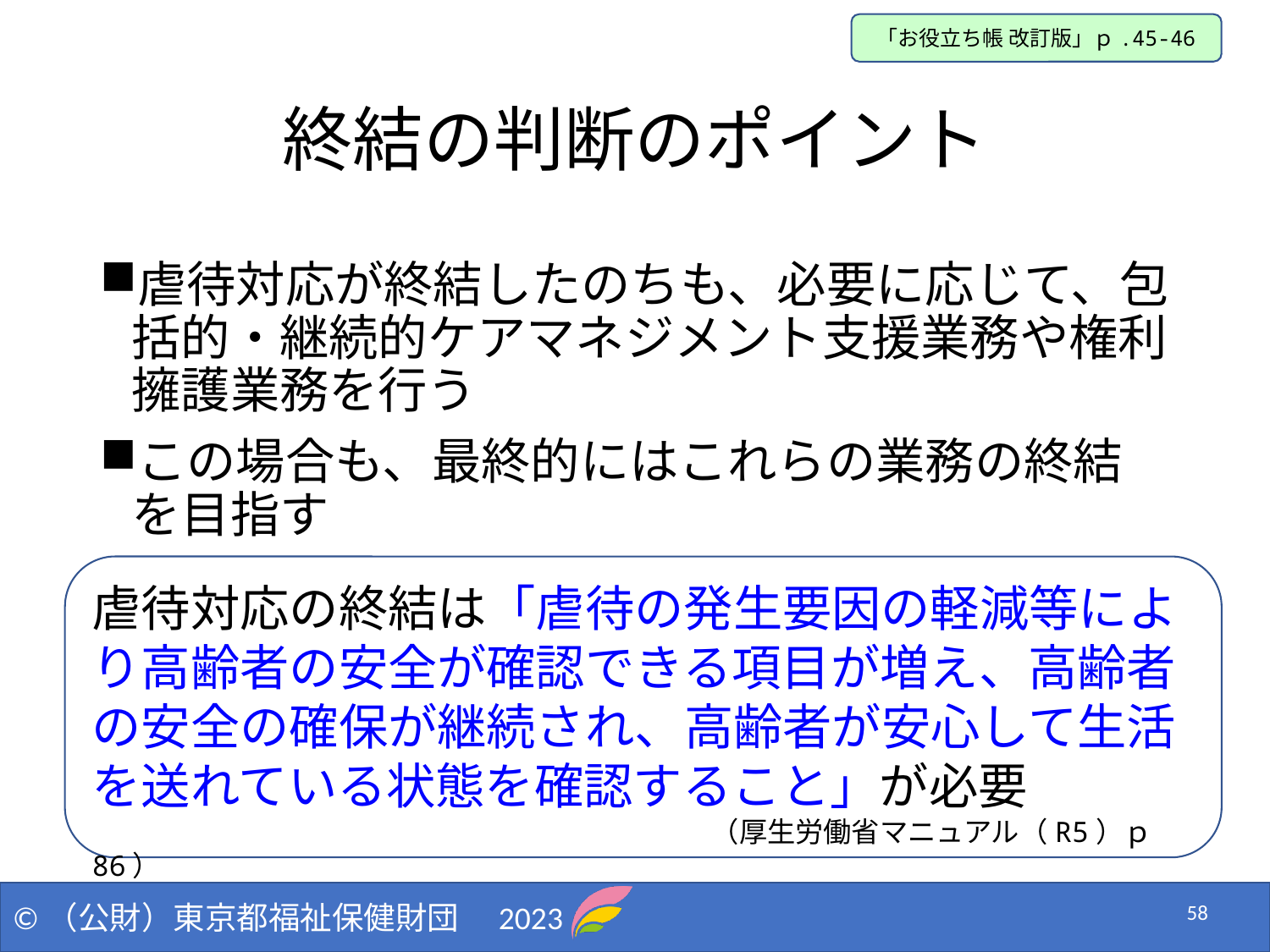

「お役立ち帳 改訂版」ｐ.45-46
# 終結の判断のポイント
虐待対応が終結したのちも、必要に応じて、包括的・継続的ケアマネジメント支援業務や権利擁護業務を行う
この場合も、最終的にはこれらの業務の終結を目指す

虐待対応の終結は「虐待の発生要因の軽減等により高齢者の安全が確認できる項目が増え、高齢者の安全の確保が継続され、高齢者が安心して生活を送れている状態を確認すること」が必要
　　　　　　　　　　　　　　　　　　　　　　（厚生労働省マニュアル（R5）ｐ86）
58